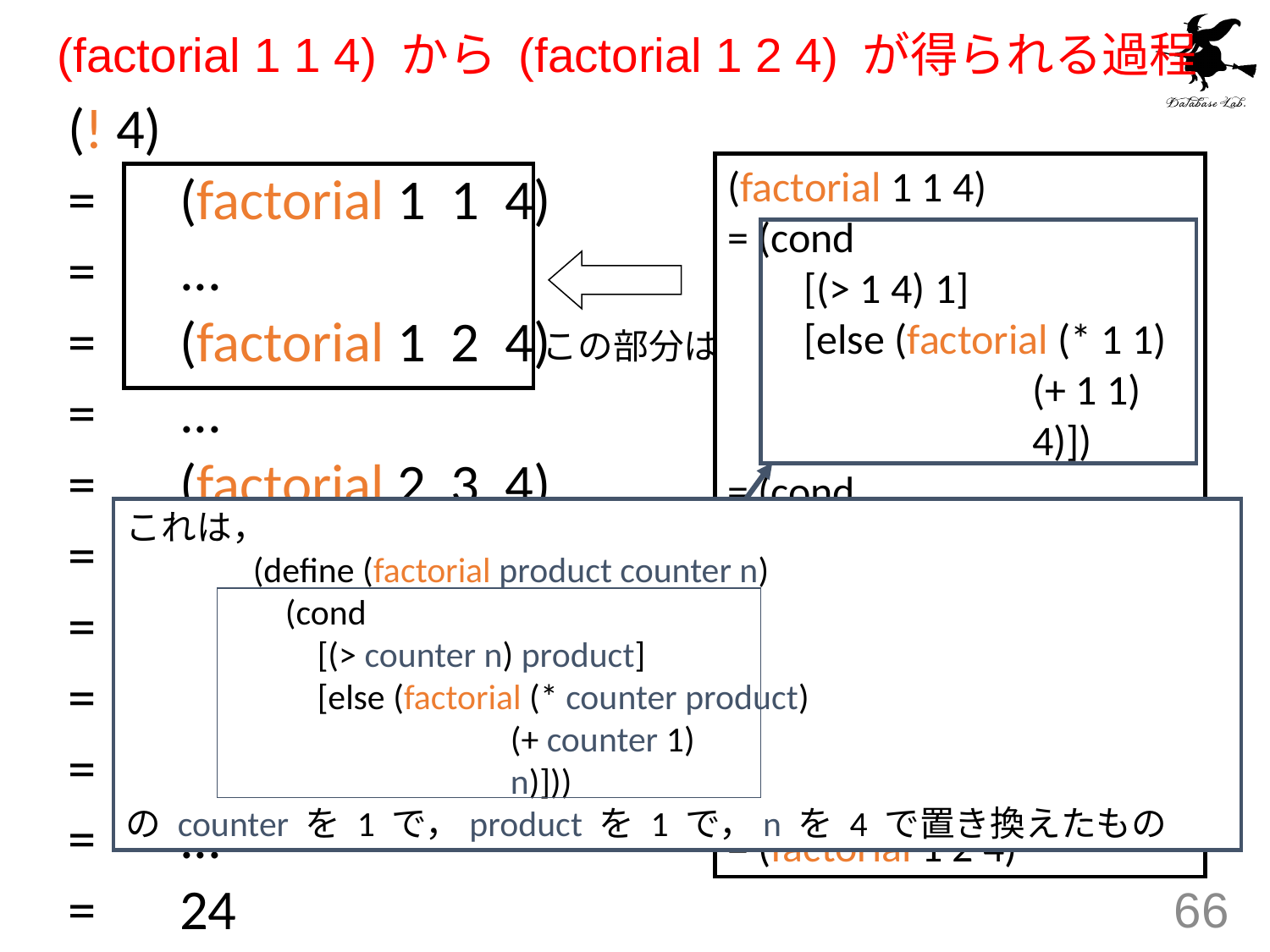

# (factorial 1 1 4) から (factorial 1 2 4) が得られる過程
(! 4)
=　(factorial 1  1  4)
=　...
=　(factorial 1  2  4)
=　...
=　(factorial 2  3  4)
=　...
=　(factorial 6  4  4)
=　...
=　(factorial 24  5  4)
=　...
=　24
(factorial 1 1 4)
= (cond
        [(> 1 4) 1]
        [else (factorial (* 1 1)
                                (+ 1 1)
                                4)])
= (cond
        [false 1]
        [else (factorial (* 1 1)
                                (+ 1 1)
                                4)])
= (factorial (* 1 1) (+ 1 1) 4)
= (factorial 1 (+ 1 1) 4)
= (factorial 1 2 4)

この部分は

これは，
	(define (factorial product counter n)
	    (cond
	        [(> counter n) product]
	        [else (factorial (* counter product)
	                                (+ counter 1)
	                                n)]))
の counter を 1 で，product を 1 で，n を 4 で置き換えたもの

66